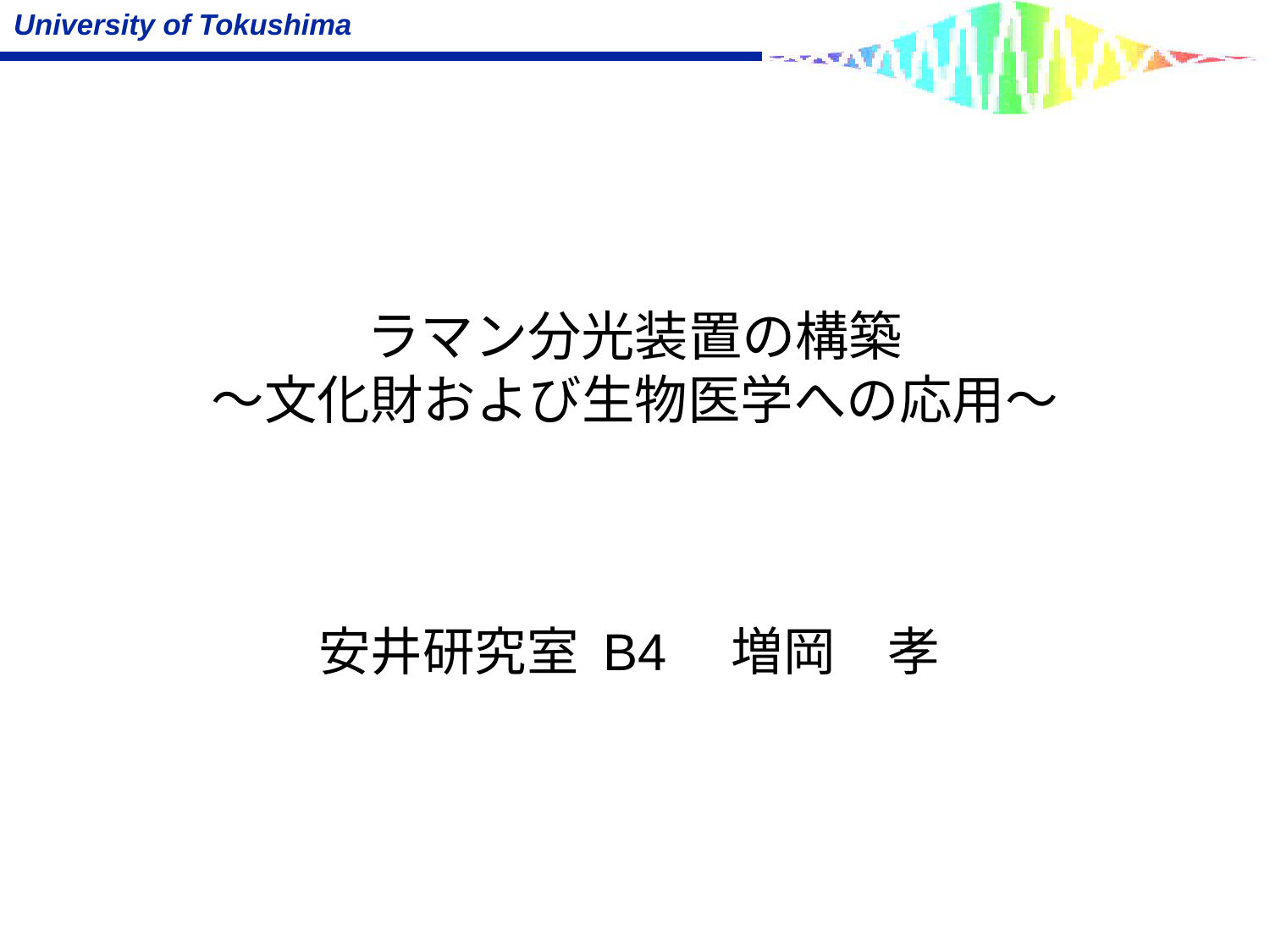

# ラマン分光装置の構築 ～文化財および生物医学への応用～

安井研究室 B4　増岡　孝